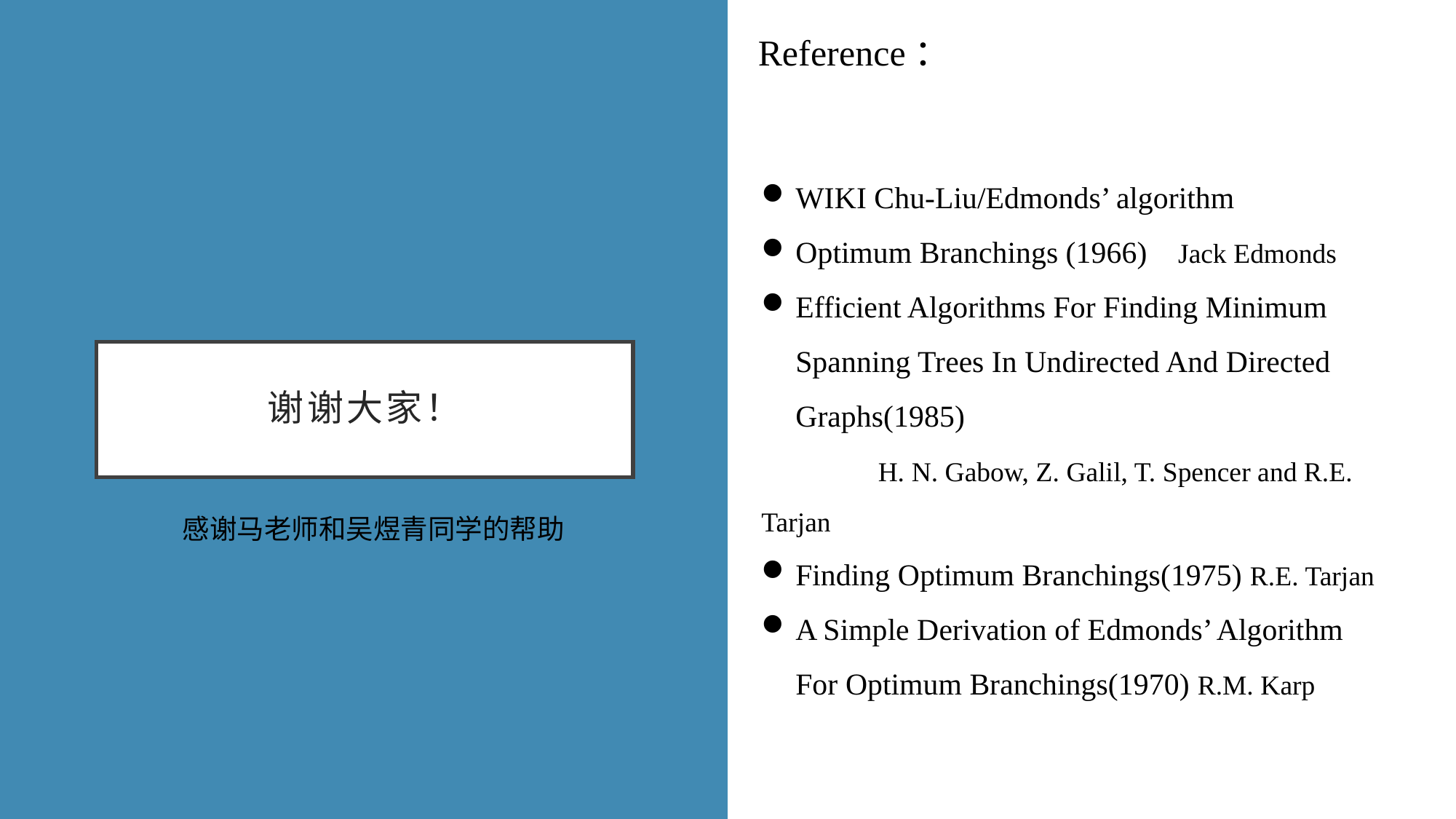

Reference：
WIKI Chu-Liu/Edmonds’ algorithm
Optimum Branchings (1966)    Jack Edmonds
Efficient Algorithms For Finding Minimum Spanning Trees In Undirected And Directed Graphs(1985)
	 H. N. Gabow, Z. Galil, T. Spencer and R.E. Tarjan
Finding Optimum Branchings(1975) R.E. Tarjan
A Simple Derivation of Edmonds’ Algorithm For Optimum Branchings(1970) R.M. Karp
# 谢谢大家！
感谢马老师和吴煜青同学的帮助